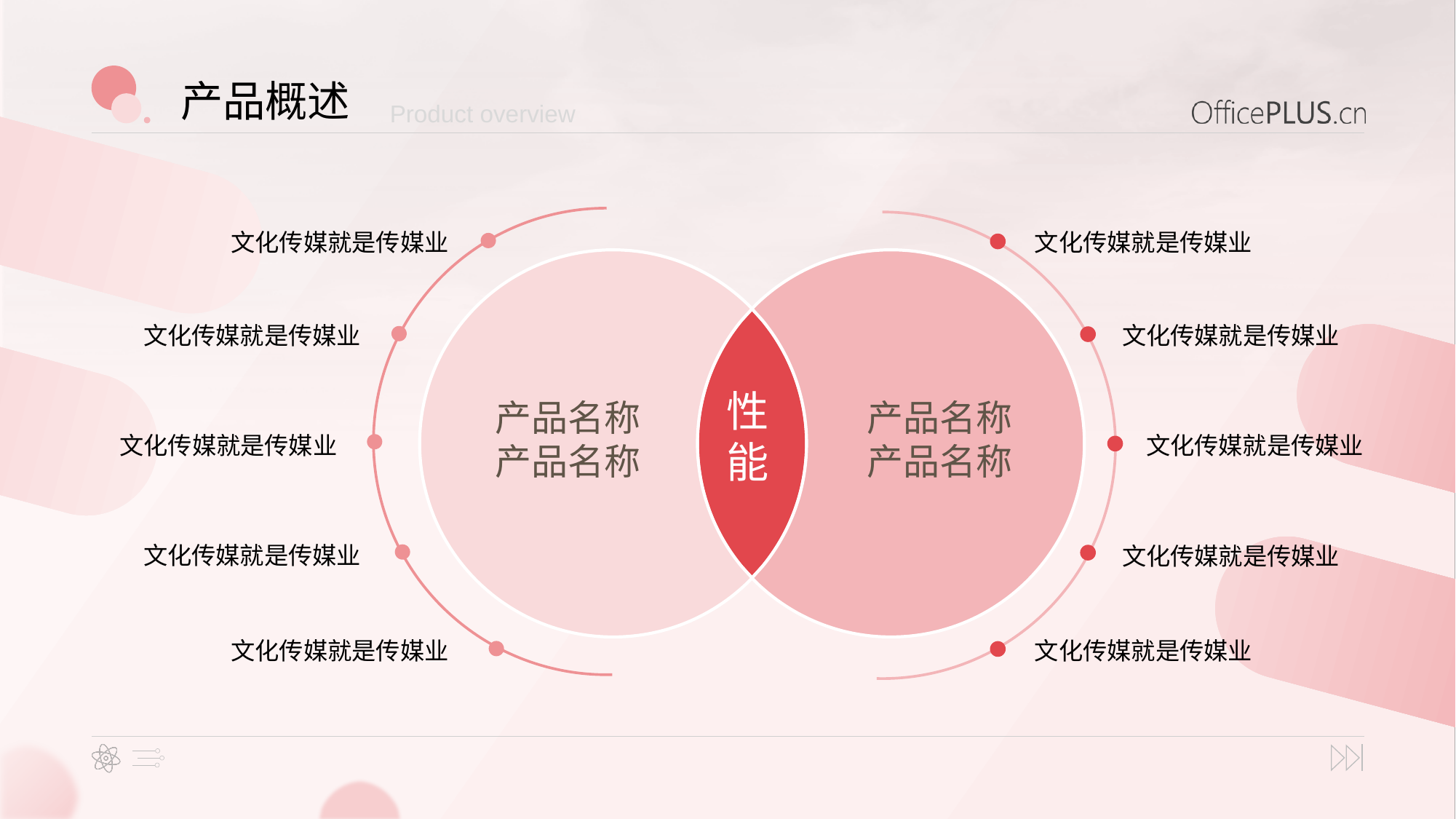

产品概述
Product overview

文化传媒就是传媒业
文化传媒就是传媒业

文化传媒就是传媒业
文化传媒就是传媒业

性能
产品名称产品名称
产品名称产品名称
文化传媒就是传媒业
文化传媒就是传媒业

文化传媒就是传媒业
文化传媒就是传媒业

文化传媒就是传媒业
文化传媒就是传媒业